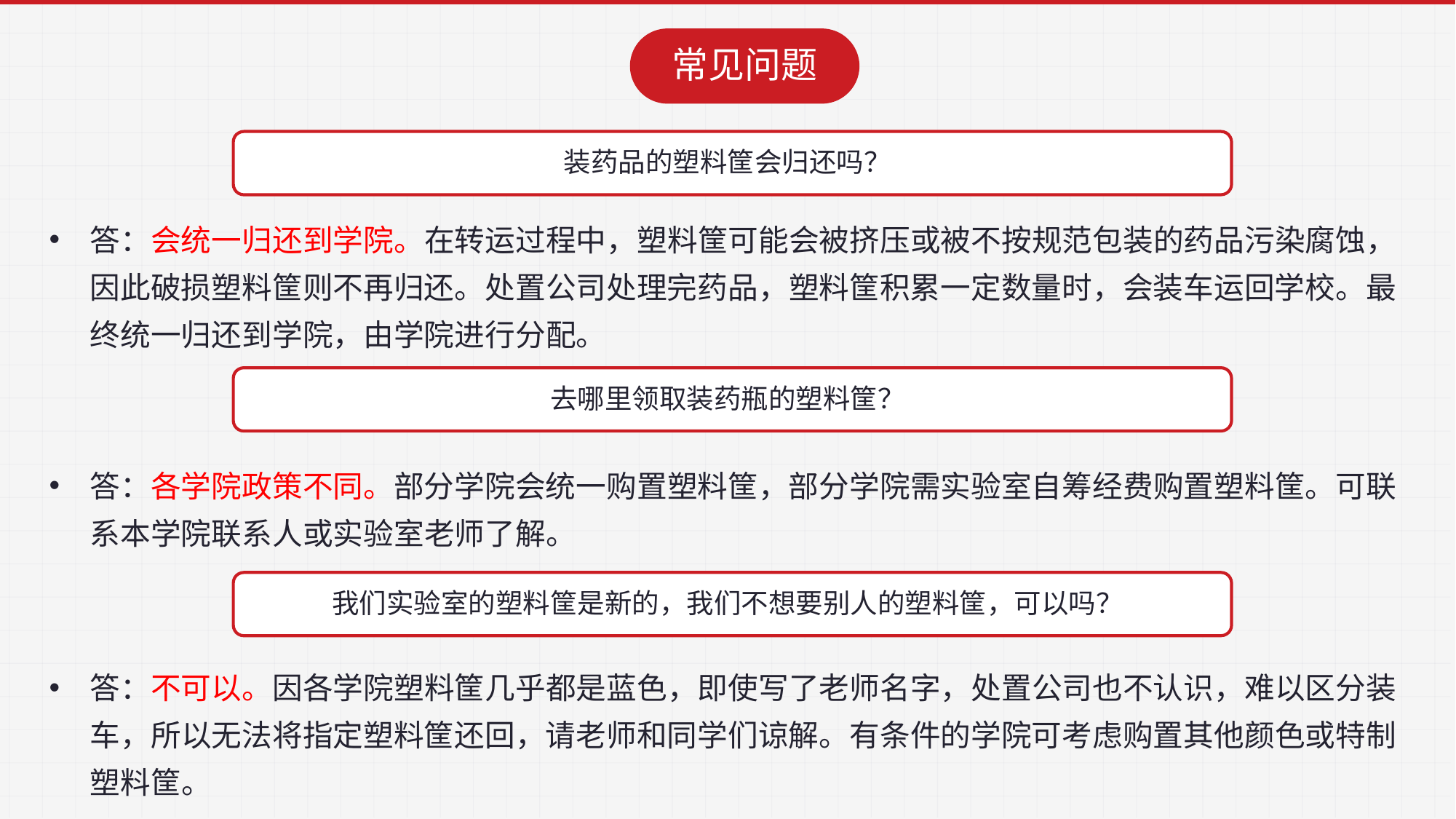

常见问题

装药品的塑料筐会归还吗？
答：会统一归还到学院。在转运过程中，塑料筐可能会被挤压或被不按规范包装的药品污染腐蚀，因此破损塑料筐则不再归还。处置公司处理完药品，塑料筐积累一定数量时，会装车运回学校。最终统一归还到学院，由学院进行分配。

去哪里领取装药瓶的塑料筐？
答：各学院政策不同。部分学院会统一购置塑料筐，部分学院需实验室自筹经费购置塑料筐。可联系本学院联系人或实验室老师了解。

我们实验室的塑料筐是新的，我们不想要别人的塑料筐，可以吗？
答：不可以。因各学院塑料筐几乎都是蓝色，即使写了老师名字，处置公司也不认识，难以区分装车，所以无法将指定塑料筐还回，请老师和同学们谅解。有条件的学院可考虑购置其他颜色或特制塑料筐。